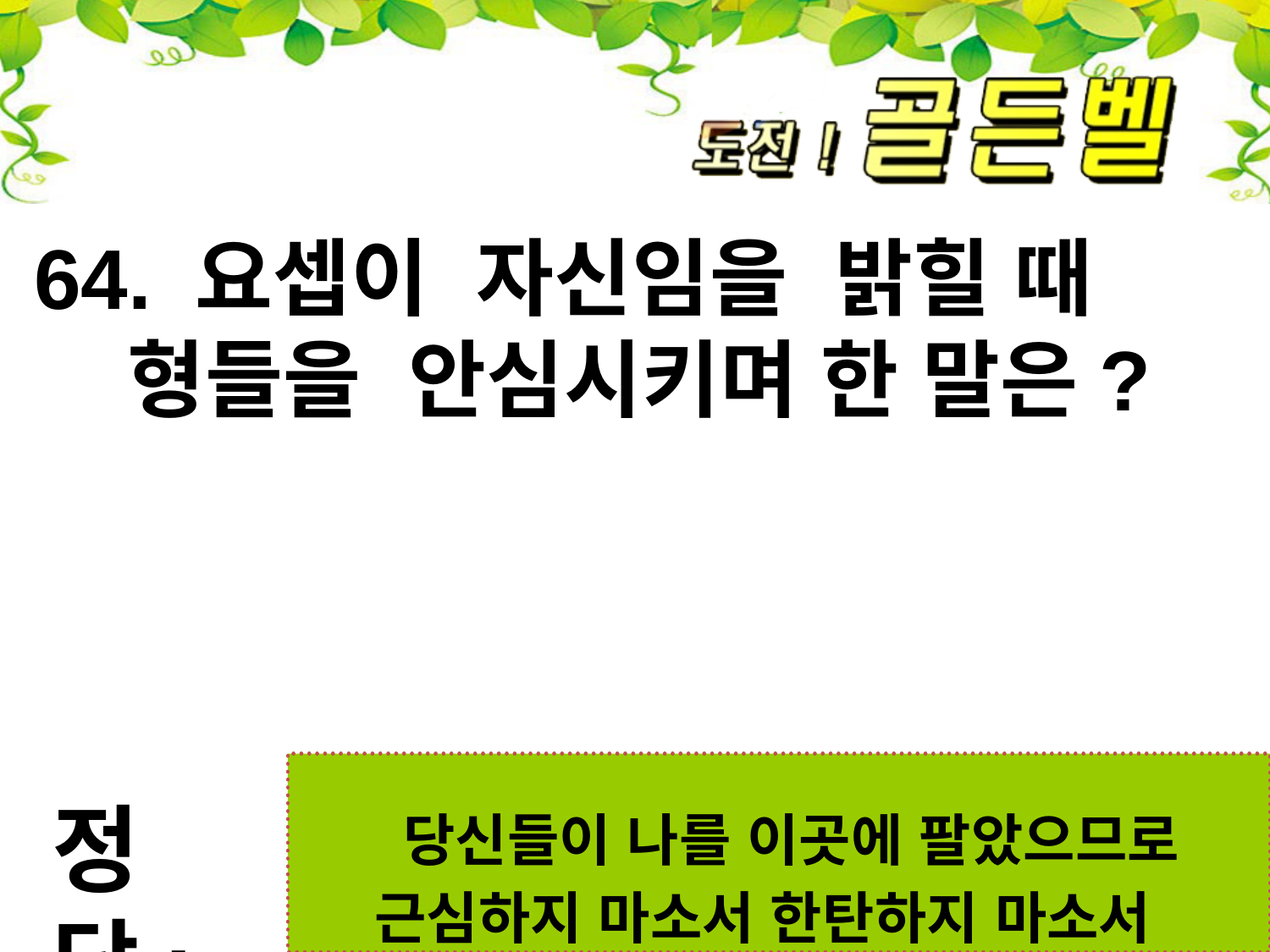

64. 요셉이  자신임을  밝힐 때
    형들을  안심시키며 한 말은?
첨성대
 당신들이 나를 이곳에 팔았으므로
근심하지 마소서 한탄하지 마소서
정답: